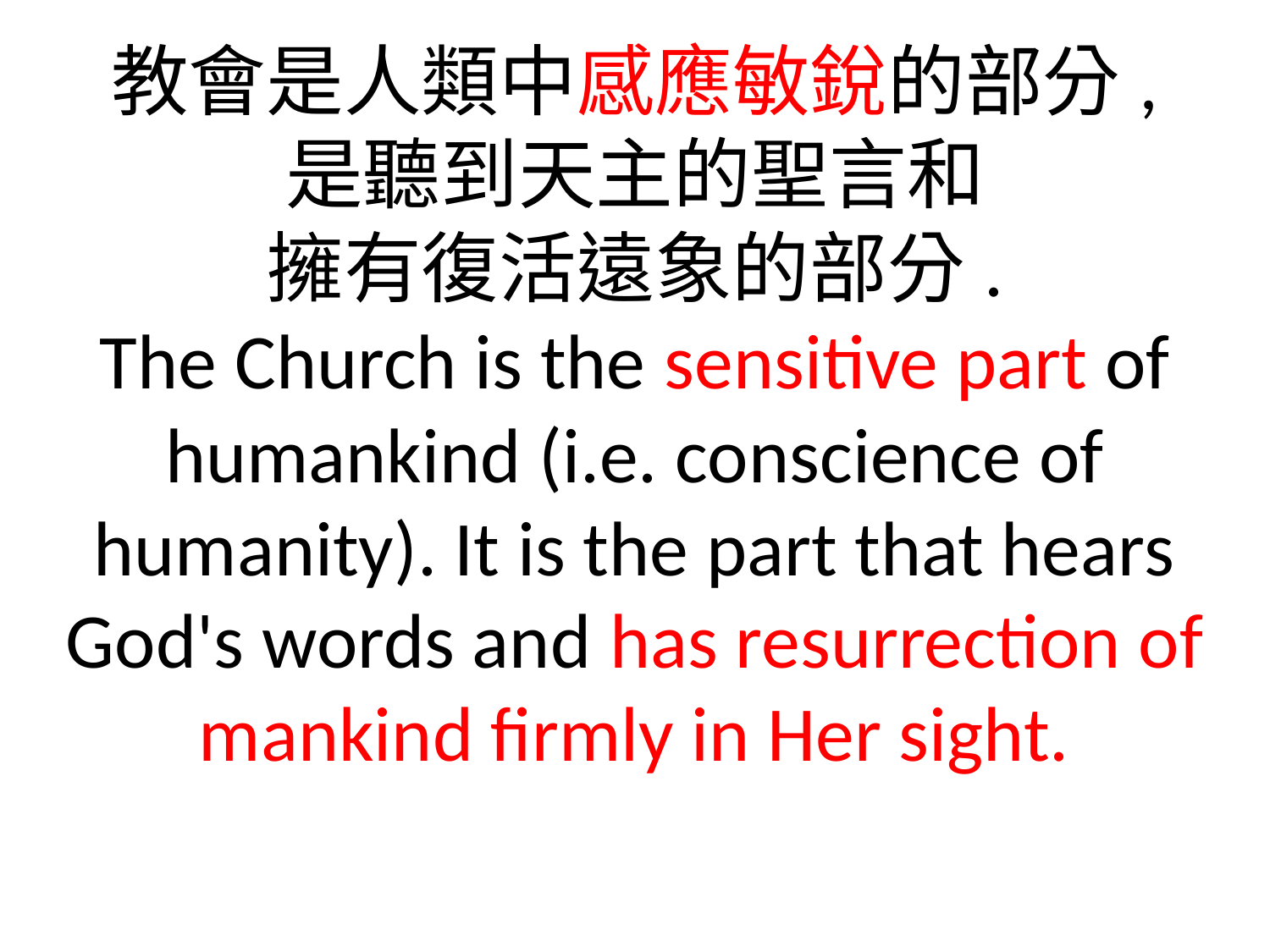

教會是人類中感應敏銳的部分,
是聽到天主的聖言和
擁有復活遠象的部分.
The Church is the sensitive part of humankind (i.e. conscience of humanity). It is the part that hears God's words and has resurrection of mankind firmly in Her sight.